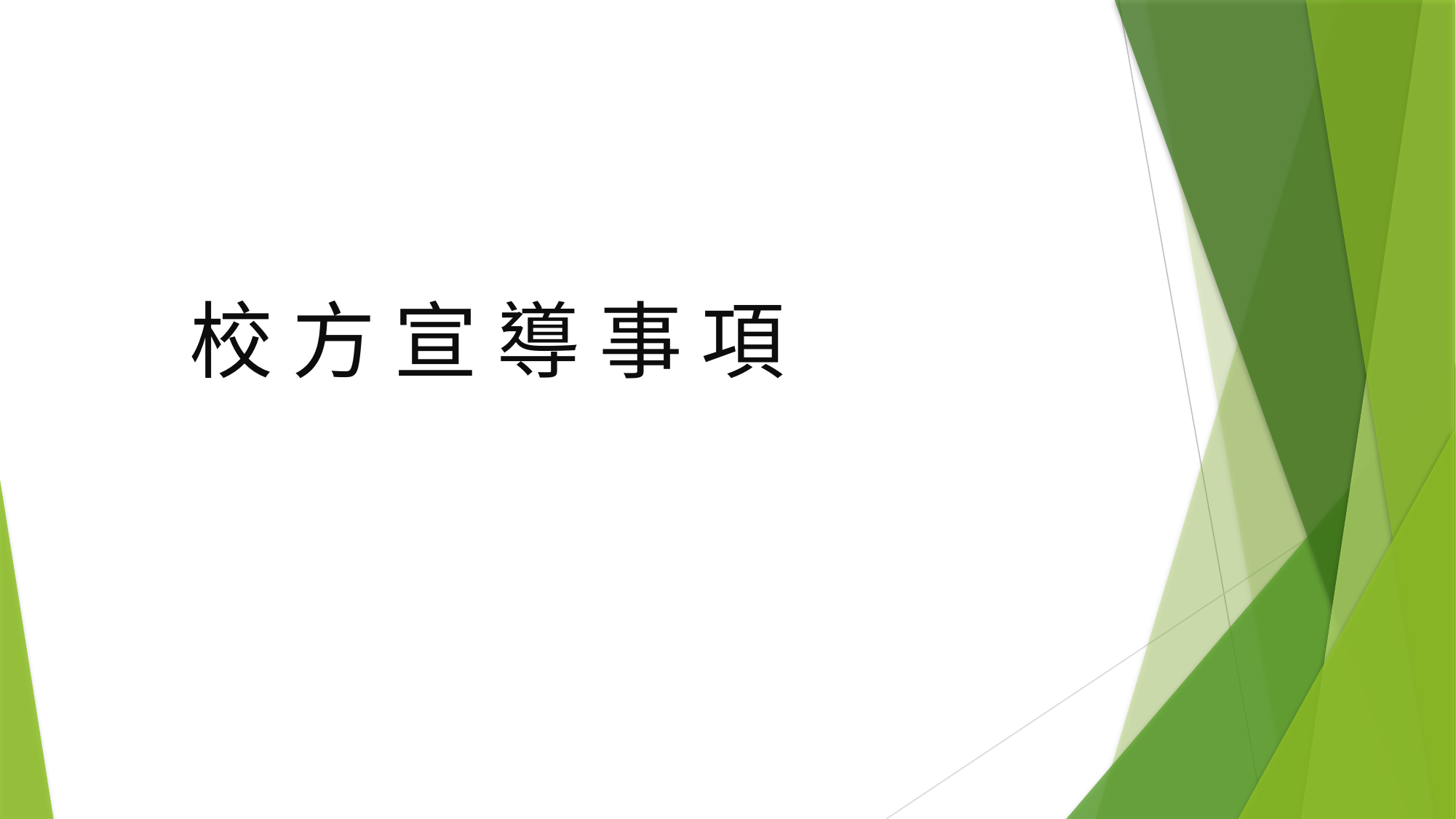

# 校 方 宣 導 事 項